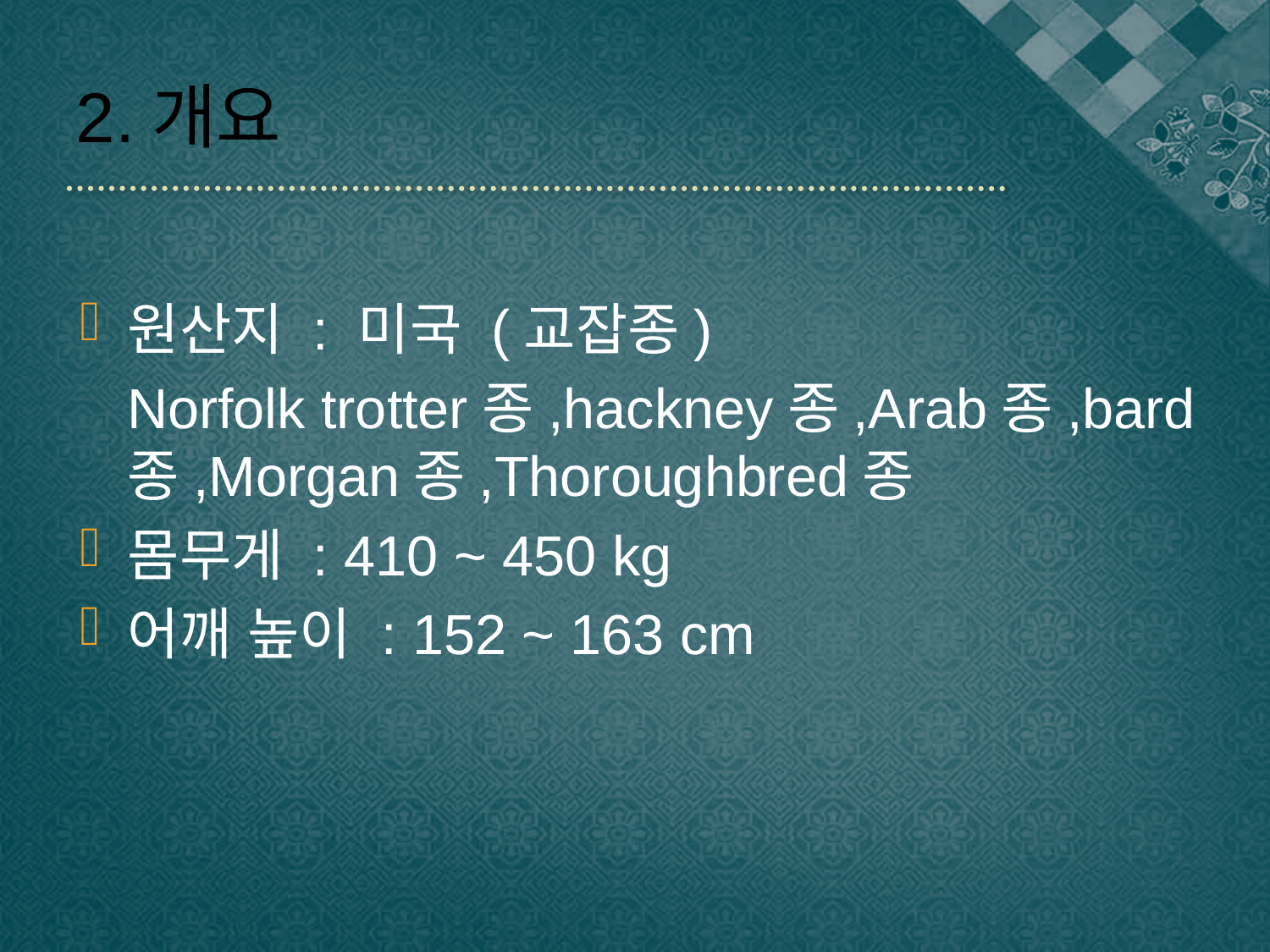

# 2.개요

원산지 : 미국 (교잡종)
   Norfolk trotter종,hackney종,Arab종,bard종,Morgan종,Thoroughbred종
몸무게 : 410 ~ 450 kg
어깨 높이 : 152 ~ 163 cm